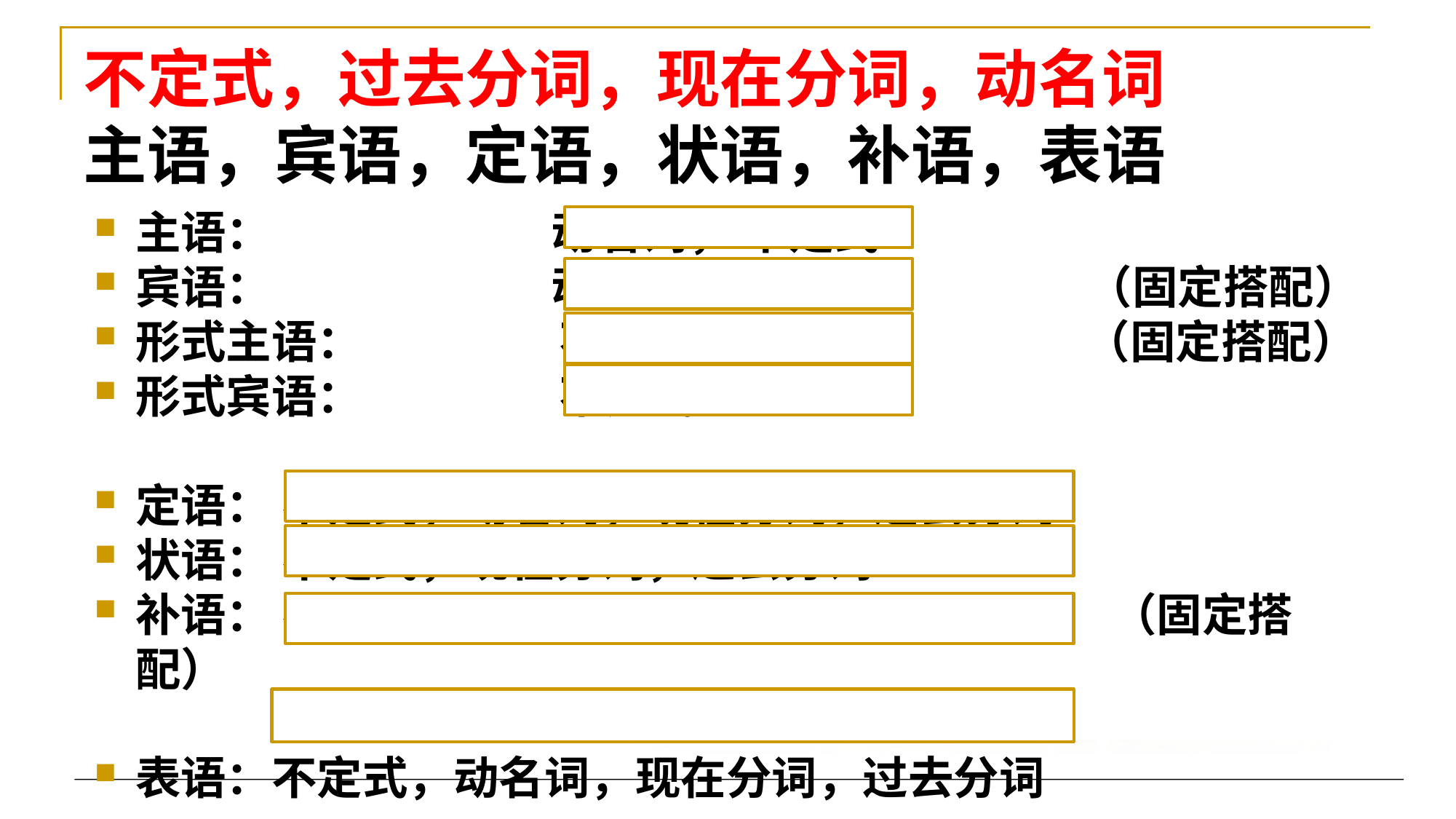

# 不定式，过去分词，现在分词，动名词 主语，宾语，定语，状语，补语，表语
主语：                           动名词， 不定式
宾语：                           动名词，不定式                     （固定搭配）
形式主语：                   不定式，动名词                    （固定搭配）
形式宾语：                   不定式

定语： 不定式，动名词，现在分词，过去分词
状语： 不定式，现在分词，过去分词
补语： 不定式，现在分词，过去分词                       （固定搭配）

表语：不定式，动名词，现在分词，过去分词